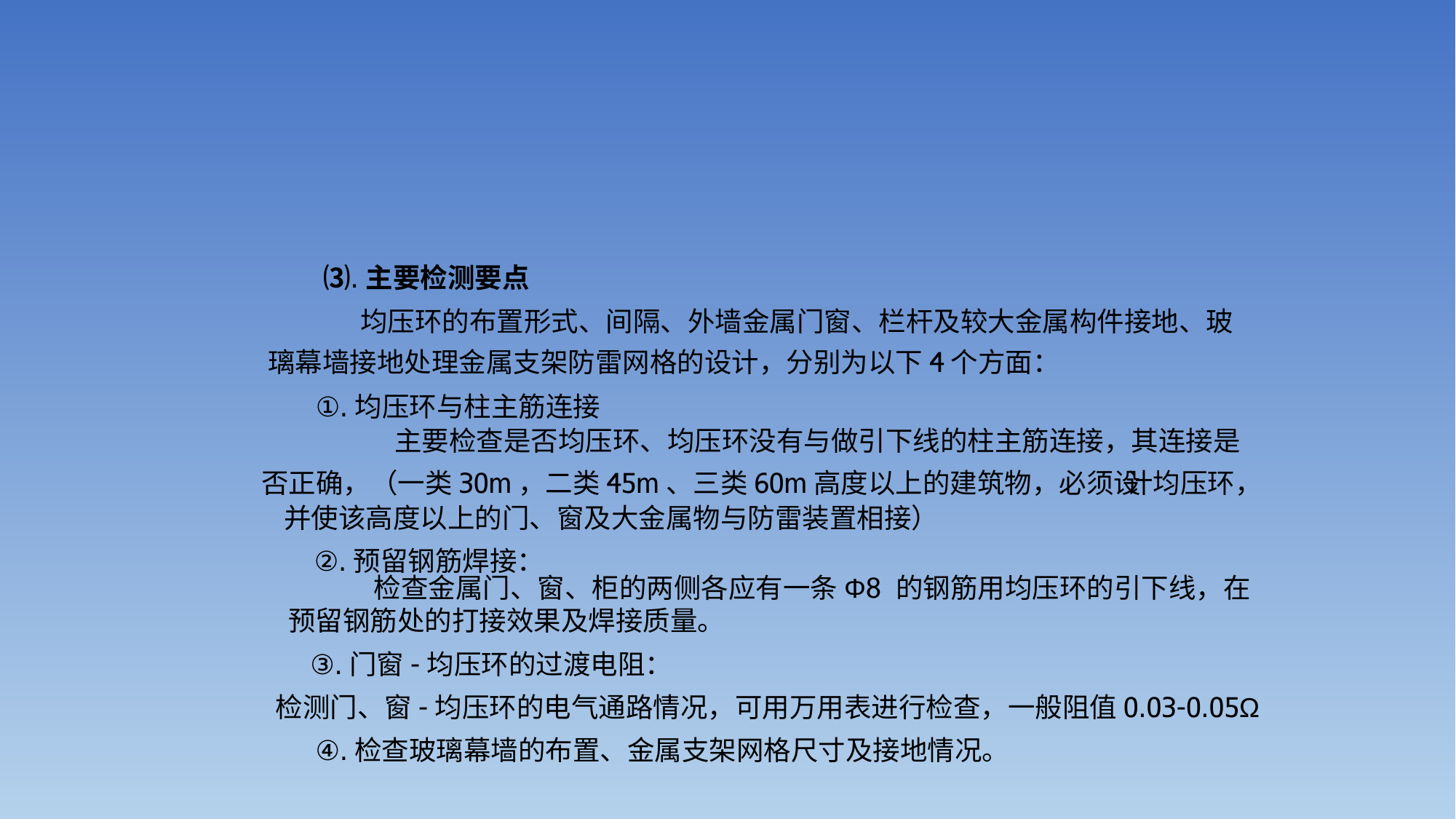

#

⑶.主要检测要点
均压环的布置形式、间隔、外墙金属门窗、栏杆及较大金属构件接地、玻

璃幕墙接地处理金属支架防雷网格的设计，分别为以下4个方面：
①.均压环与柱主筋连接
主要检查是否均压环、均压环没有与做引下线的柱主筋连接，其连接是
否正确，（一类30m，二类45m、三类60m高度以上的建筑物，必须设
计均压环，
并使该高度以上的门、窗及大金属物与防雷装置相接）
②.预留钢筋焊接：
检查金属门、窗、柜的两侧各应有一条Φ8 的钢筋用均压环的引下线，在

预留钢筋处的打接效果及焊接质量。
 ③.门窗-均压环的过渡电阻：
检测门、窗-均压环的电气通路情况，可用万用表进行检查，一般阻值0.03-0.05Ω
④.检查玻璃幕墙的布置、金属支架网格尺寸及接地情况。